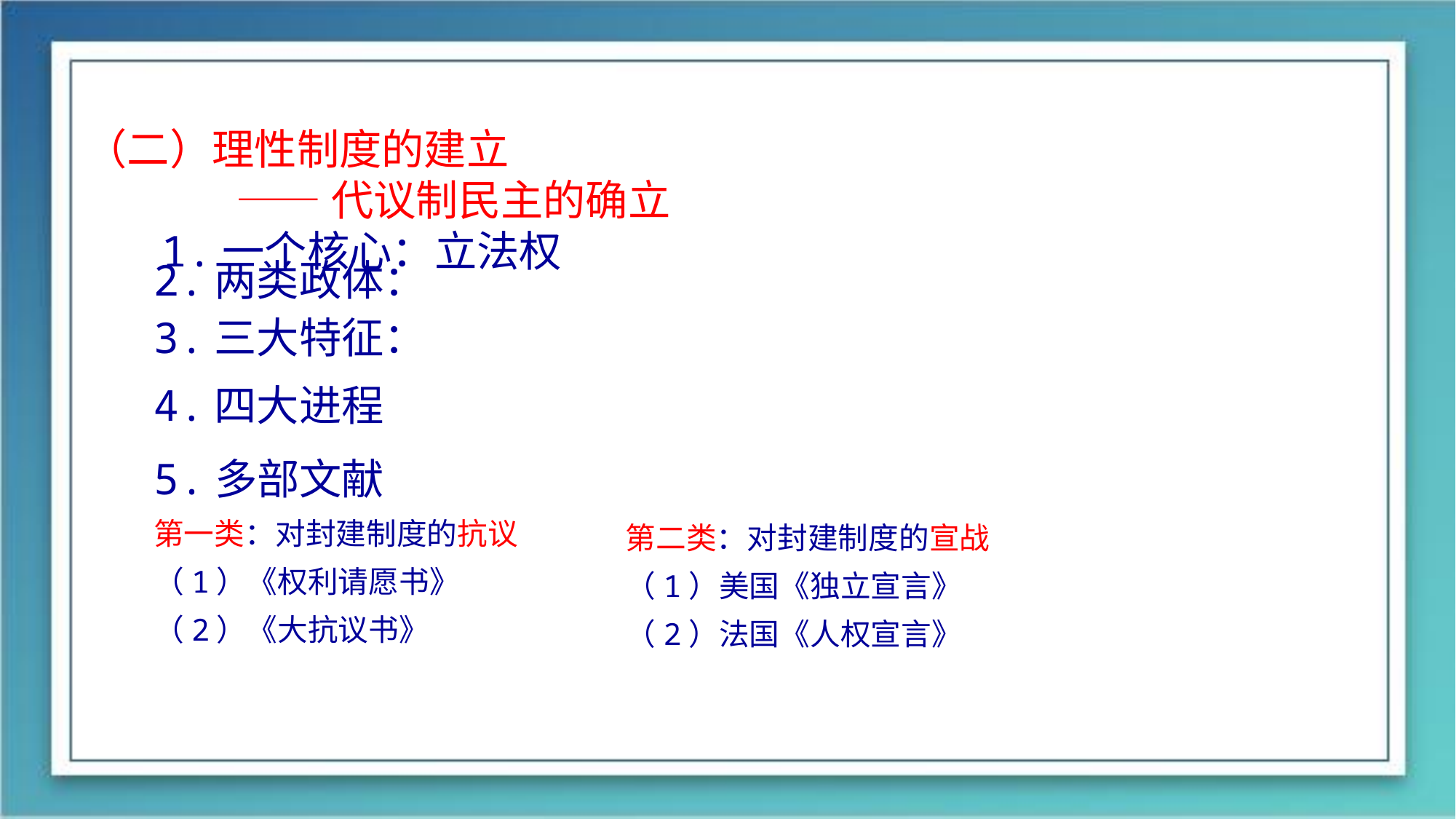

（二）理性制度的建立
                ——代议制民主的确立
   1.一个核心：立法权
2.两类政体：
3.三大特征：
4.四大进程
5.多部文献
第一类：对封建制度的抗议
（1）《权利请愿书》
（2）《大抗议书》

第二类：对封建制度的宣战
（1）美国《独立宣言》
（2）法国《人权宣言》